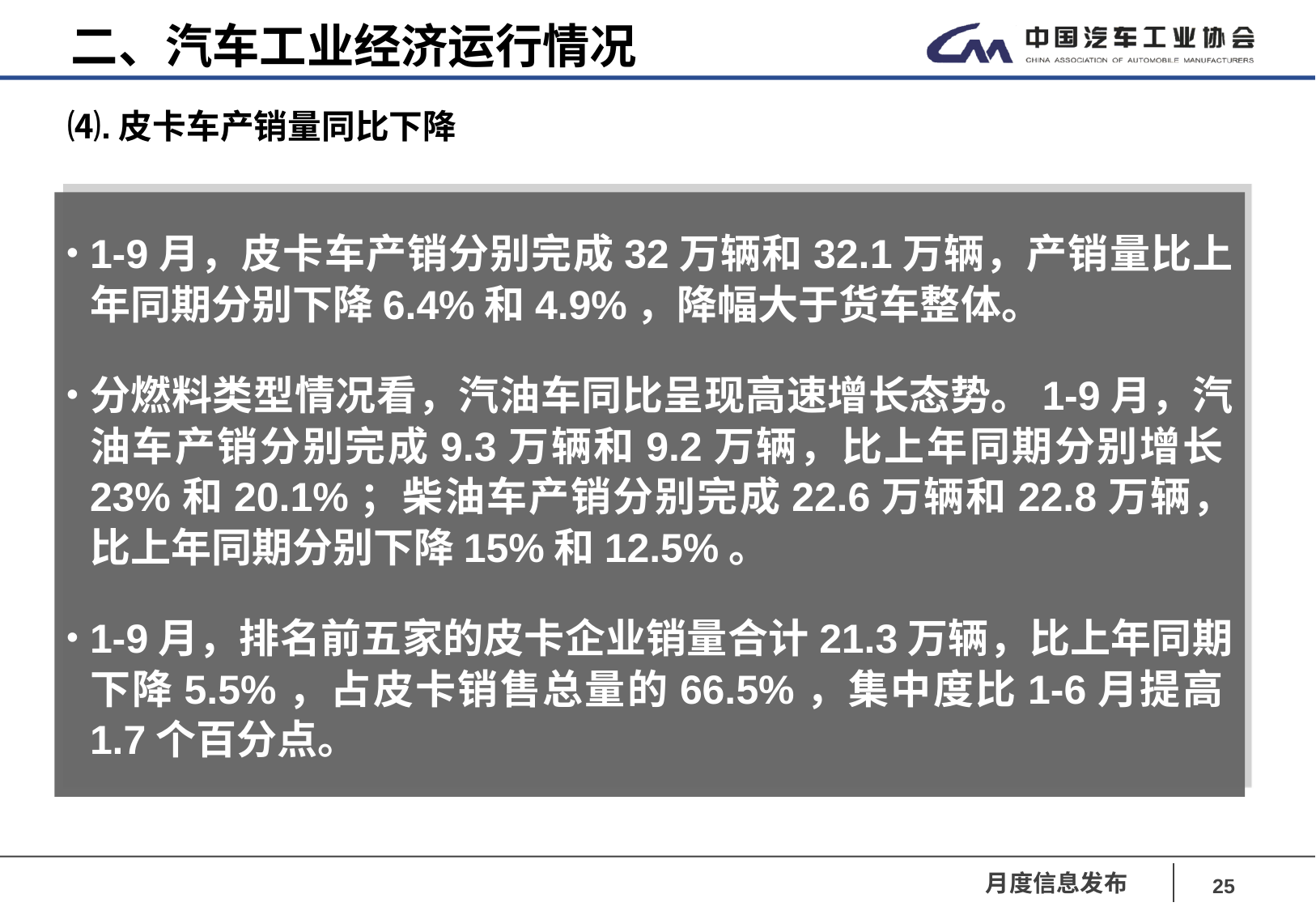

二、汽车工业经济运行情况
⑷.皮卡车产销量同比下降
1-9月，皮卡车产销分别完成32万辆和32.1万辆，产销量比上年同期分别下降6.4%和4.9%，降幅大于货车整体。
分燃料类型情况看，汽油车同比呈现高速增长态势。1-9月，汽油车产销分别完成9.3万辆和9.2万辆，比上年同期分别增长23%和20.1%；柴油车产销分别完成22.6万辆和22.8万辆，比上年同期分别下降15%和12.5%。
1-9月，排名前五家的皮卡企业销量合计21.3万辆，比上年同期下降5.5%，占皮卡销售总量的66.5%，集中度比1-6月提高1.7个百分点。